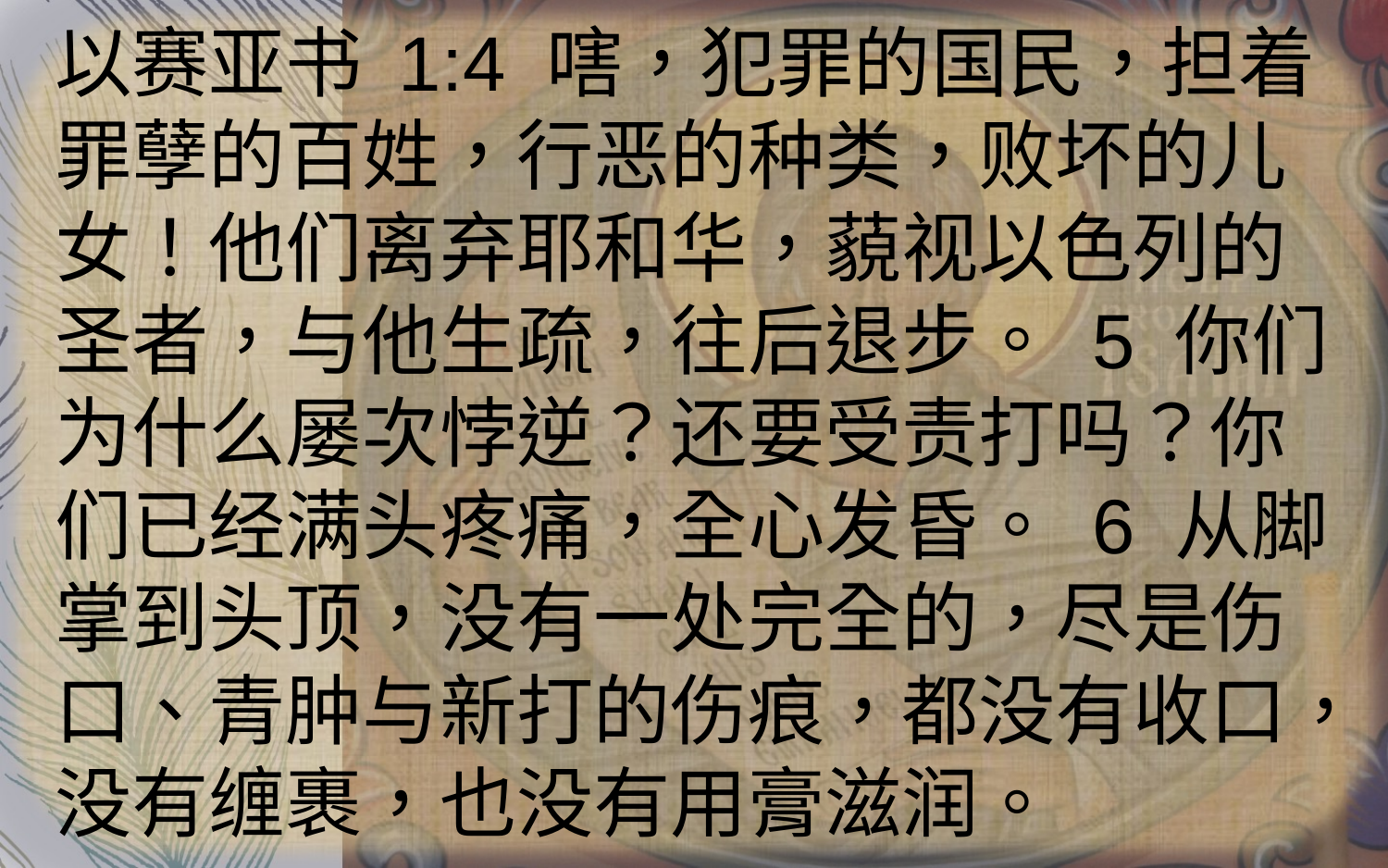

以赛亚书 1:4 嗐，犯罪的国民，担着罪孽的百姓，行恶的种类，败坏的儿女！他们离弃耶和华，藐视以色列的圣者，与他生疏，往后退步。 5 你们为什么屡次悖逆？还要受责打吗？你们已经满头疼痛，全心发昏。 6 从脚掌到头顶，没有一处完全的，尽是伤口、青肿与新打的伤痕，都没有收口，没有缠裹，也没有用膏滋润。